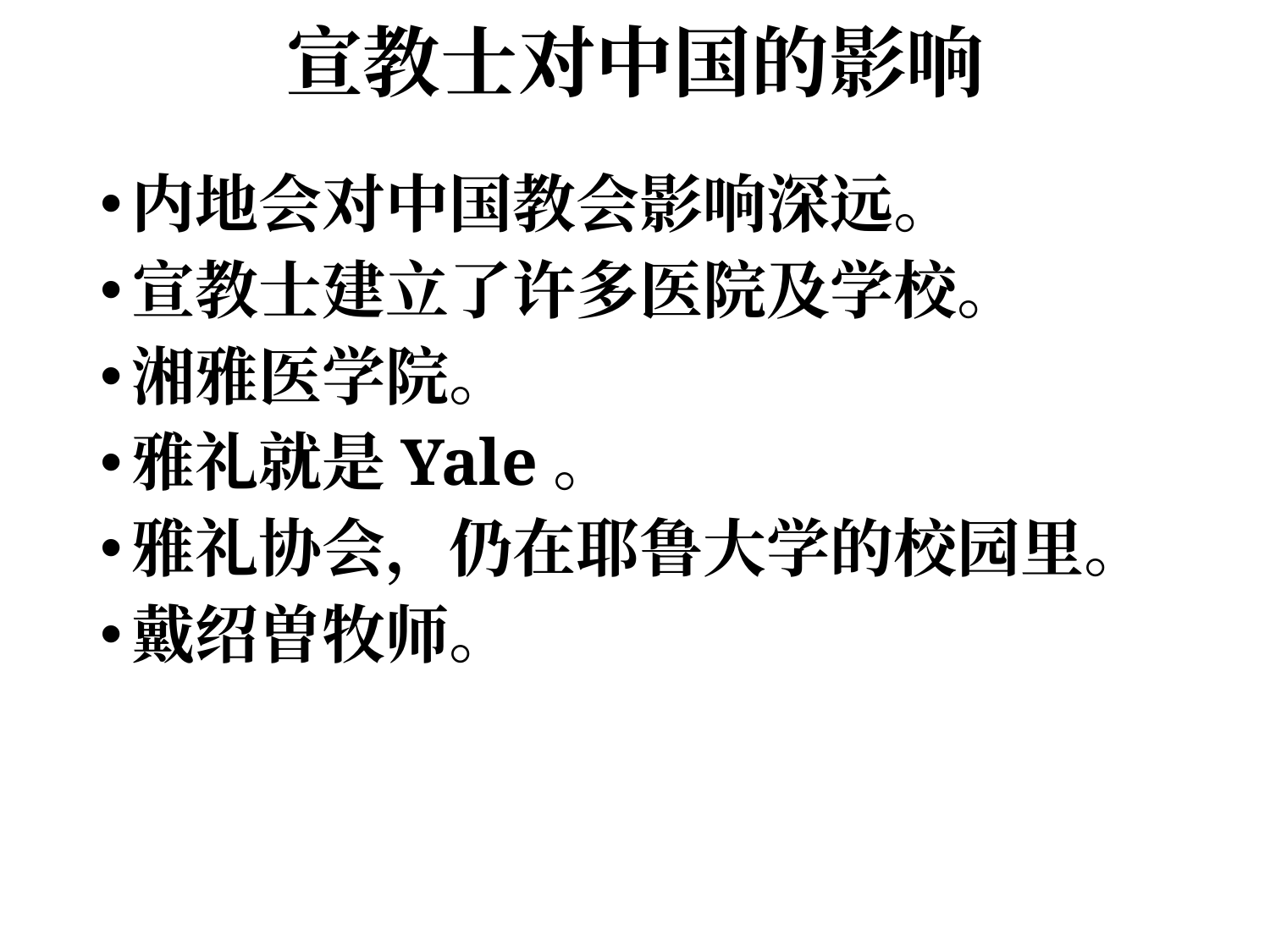

# 宣教士对中国的影响
内地会对中国教会影响深远。
宣教士建立了许多医院及学校。
湘雅医学院。
雅礼就是Yale。
雅礼协会，仍在耶鲁大学的校园里。
戴绍曽牧师。